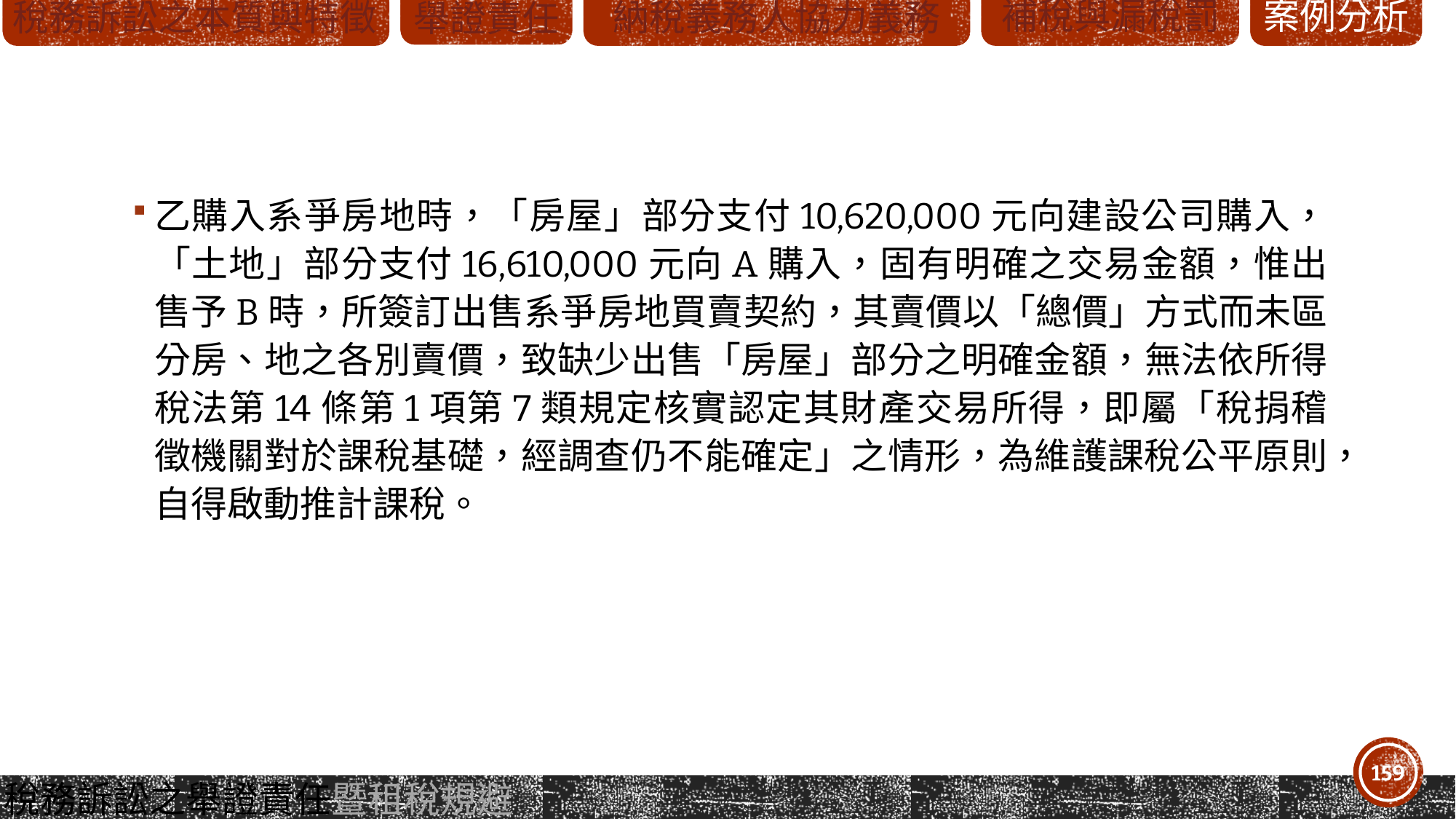

#

乙購入系爭房地時，「房屋」部分支付10,620,000元向建設公司購入，「土地」部分支付16,610,000元向A購入，固有明確之交易金額，惟出售予B時，所簽訂出售系爭房地買賣契約，其賣價以「總價」方式而未區分房、地之各別賣價，致缺少出售「房屋」部分之明確金額，無法依所得稅法第14條第1項第7類規定核實認定其財產交易所得，即屬「稅捐稽徵機關對於課稅基礎，經調查仍不能確定」之情形，為維護課稅公平原則，自得啟動推計課稅。
159